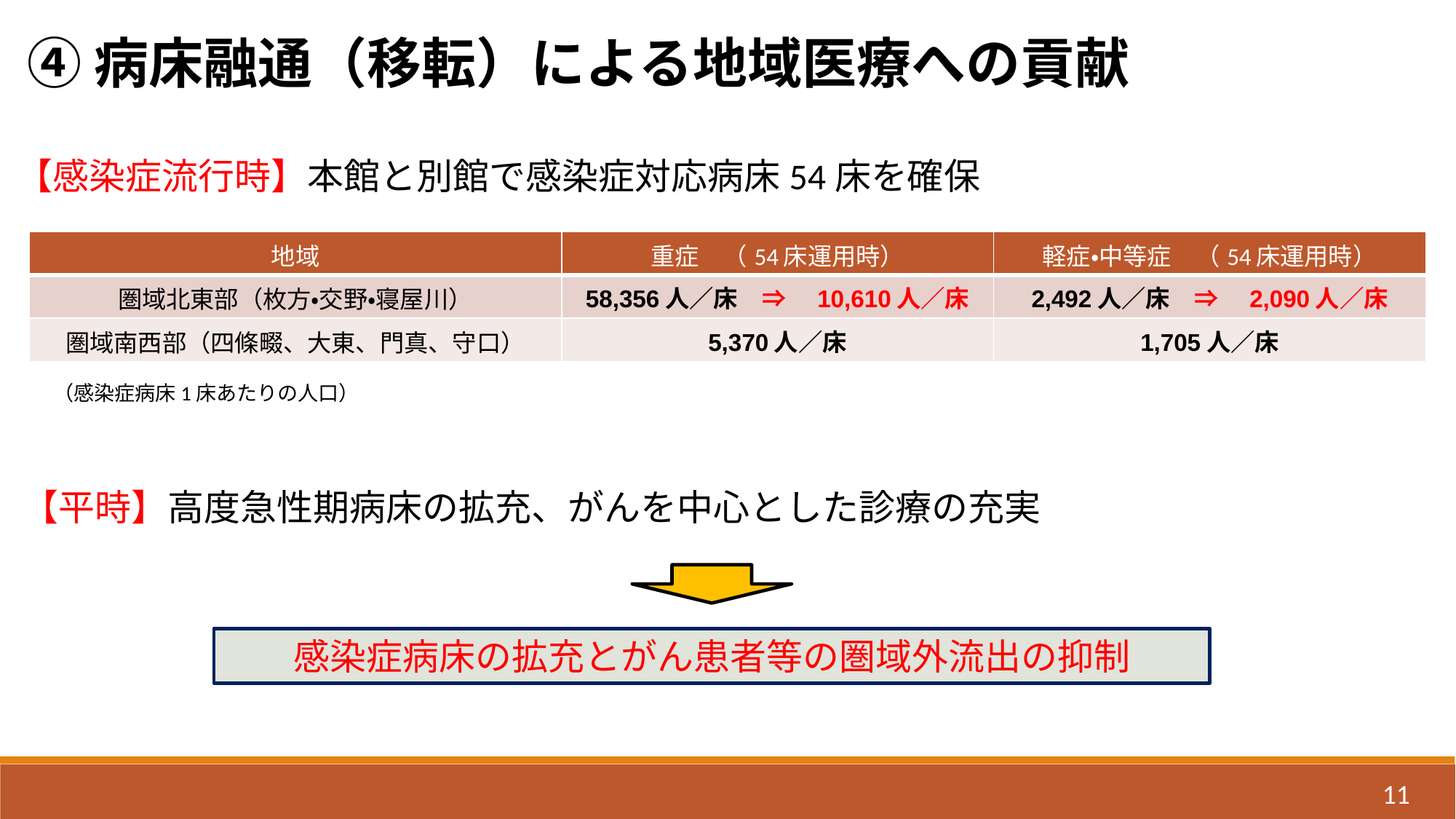

④病床融通（移転）による地域医療への貢献
【感染症流行時】本館と別館で感染症対応病床54床を確保

| 地域 | 重症　（54床運用時） | 軽症・中等症　（54床運用時） |
| --- | --- | --- |
| 圏域北東部（枚方・交野・寝屋川） | 58,356人／床　⇒　10,610人／床 | 2,492人／床　⇒　2,090人／床 |
| 圏域南西部（四條畷、大東、門真、守口） | 5,370人／床 | 1,705人／床 |

（感染症病床1床あたりの人口）
【平時】高度急性期病床の拡充、がんを中心とした診療の充実

感染症病床の拡充とがん患者等の圏域外流出の抑制
11